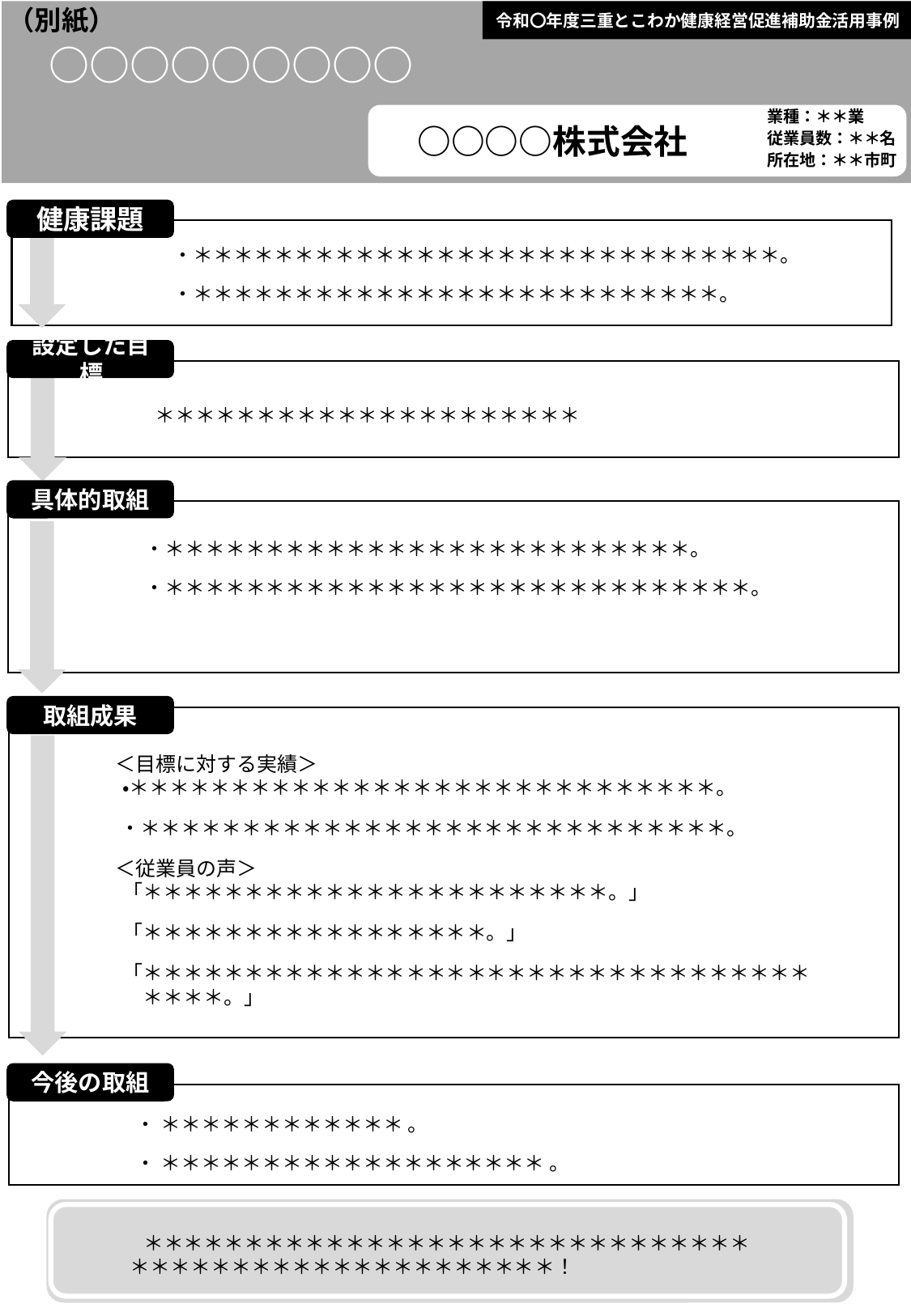

（別紙）
# ○○○○○○○○○
令和〇年度三重とこわか健康経営促進補助金活用事例
　○○○○株式会社
業種：＊＊業
従業員数：＊＊名
所在地：＊＊市町

健康課題

・＊＊＊＊＊＊＊＊＊＊＊＊＊＊＊＊＊＊＊＊＊＊＊＊＊＊＊＊＊。
・＊＊＊＊＊＊＊＊＊＊＊＊＊＊＊＊＊＊＊＊＊＊＊＊＊＊。

設定した目標

＊＊＊＊＊＊＊＊＊＊＊＊＊＊＊＊＊＊＊＊＊

具体的取組

  ・＊＊＊＊＊＊＊＊＊＊＊＊＊＊＊＊＊＊＊＊＊＊＊＊＊＊。
  ・＊＊＊＊＊＊＊＊＊＊＊＊＊＊＊＊＊＊＊＊＊＊＊＊＊＊＊＊＊。

取組成果

　＜目標に対する実績＞
・＊＊＊＊＊＊＊＊＊＊＊＊＊＊＊＊＊＊＊＊＊＊＊＊＊＊＊＊＊。
　 ・＊＊＊＊＊＊＊＊＊＊＊＊＊＊＊＊＊＊＊＊＊＊＊＊＊＊＊＊＊。
　＜従業員の声＞
「＊＊＊＊＊＊＊＊＊＊＊＊＊＊＊＊＊＊＊＊＊＊＊。」
     「＊＊＊＊＊＊＊＊＊＊＊＊＊＊＊＊＊。」
     「＊＊＊＊＊＊＊＊＊＊＊＊＊＊＊＊＊＊＊＊＊＊＊＊＊＊＊＊＊＊＊＊＊
　＊＊＊＊。」
今後の取組
　　・ ＊＊＊＊＊＊＊＊＊＊＊＊ 。
　　・ ＊＊＊＊＊＊＊＊＊＊＊＊＊＊＊＊＊＊＊ 。

　　＊＊＊＊＊＊＊＊＊＊＊＊＊＊＊＊＊＊＊＊＊＊＊＊＊＊＊＊＊＊＊＊＊＊＊＊＊＊＊＊＊＊＊＊＊＊＊＊＊＊＊！